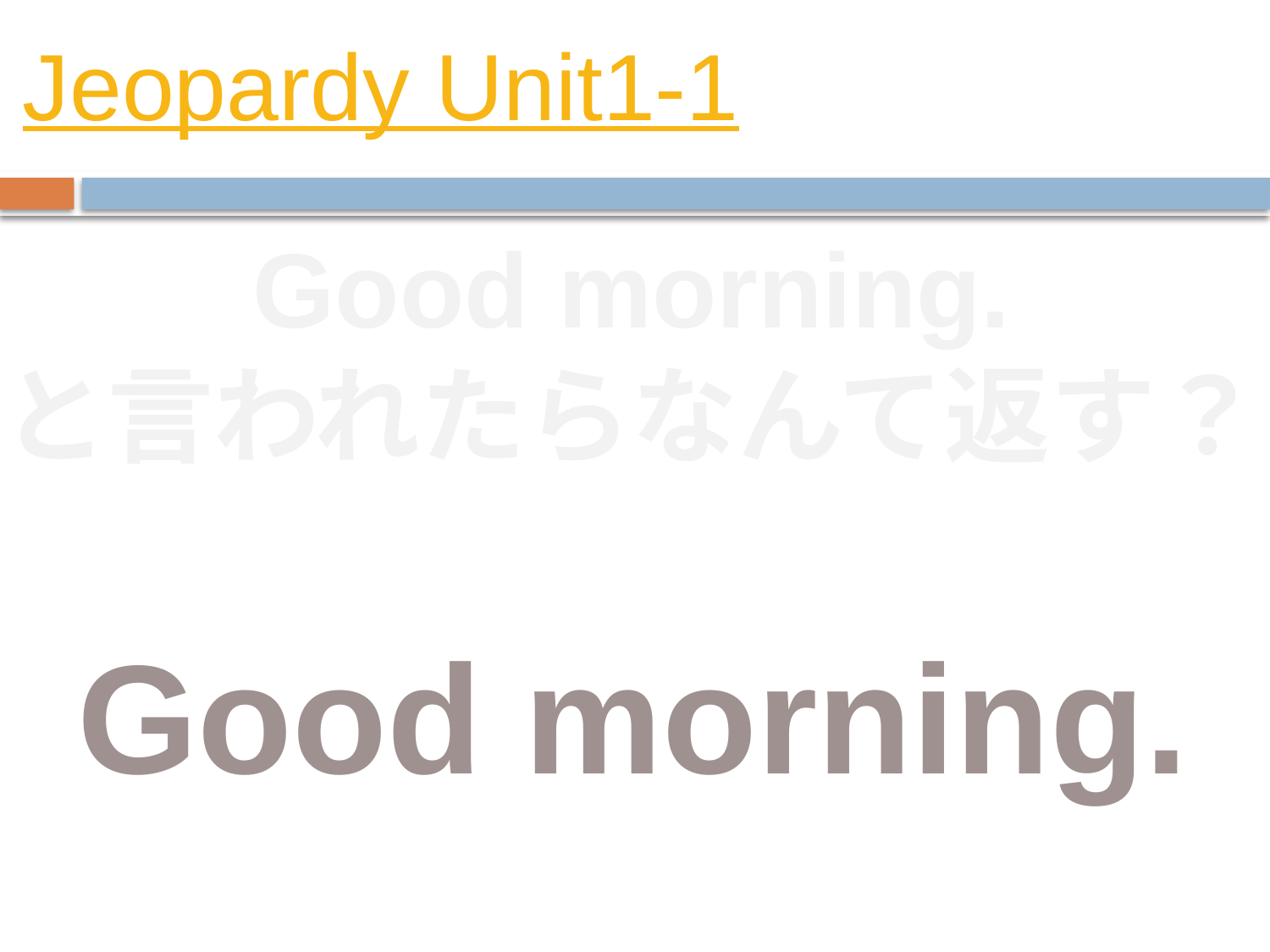

# Jeopardy Unit1-1
Good morning.
と言われたらなんて返す？
Good morning.